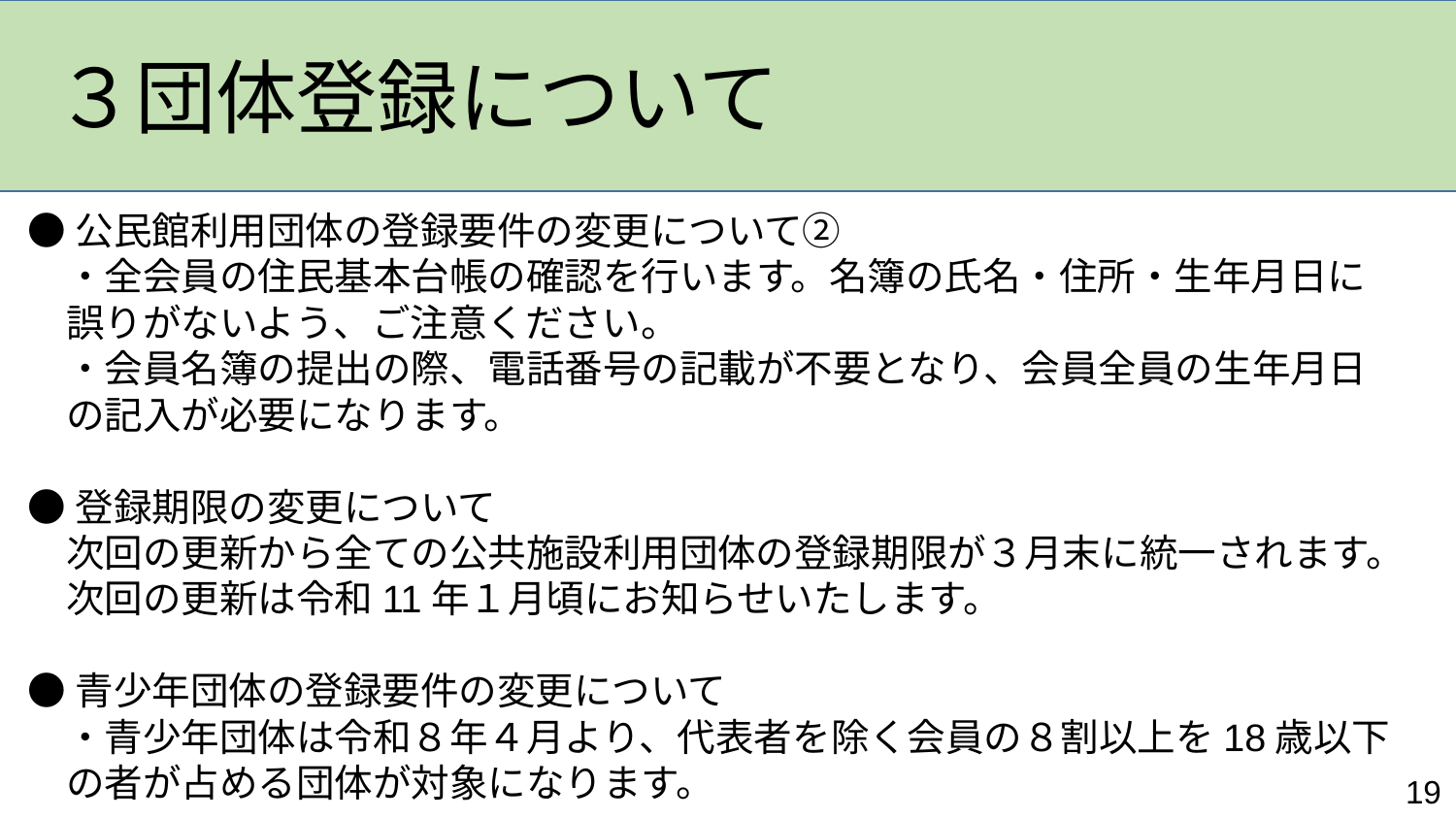

３団体登録について
●公民館利用団体の登録要件の変更について②
　・全会員の住民基本台帳の確認を行います。名簿の氏名・住所・生年月日に
　誤りがないよう、ご注意ください。
　・会員名簿の提出の際、電話番号の記載が不要となり、会員全員の生年月日
　の記入が必要になります。

●登録期限の変更について
　次回の更新から全ての公共施設利用団体の登録期限が３月末に統一されます。
　次回の更新は令和11年１月頃にお知らせいたします。

●青少年団体の登録要件の変更について
　・青少年団体は令和８年４月より、代表者を除く会員の８割以上を18歳以下
　の者が占める団体が対象になります。
19